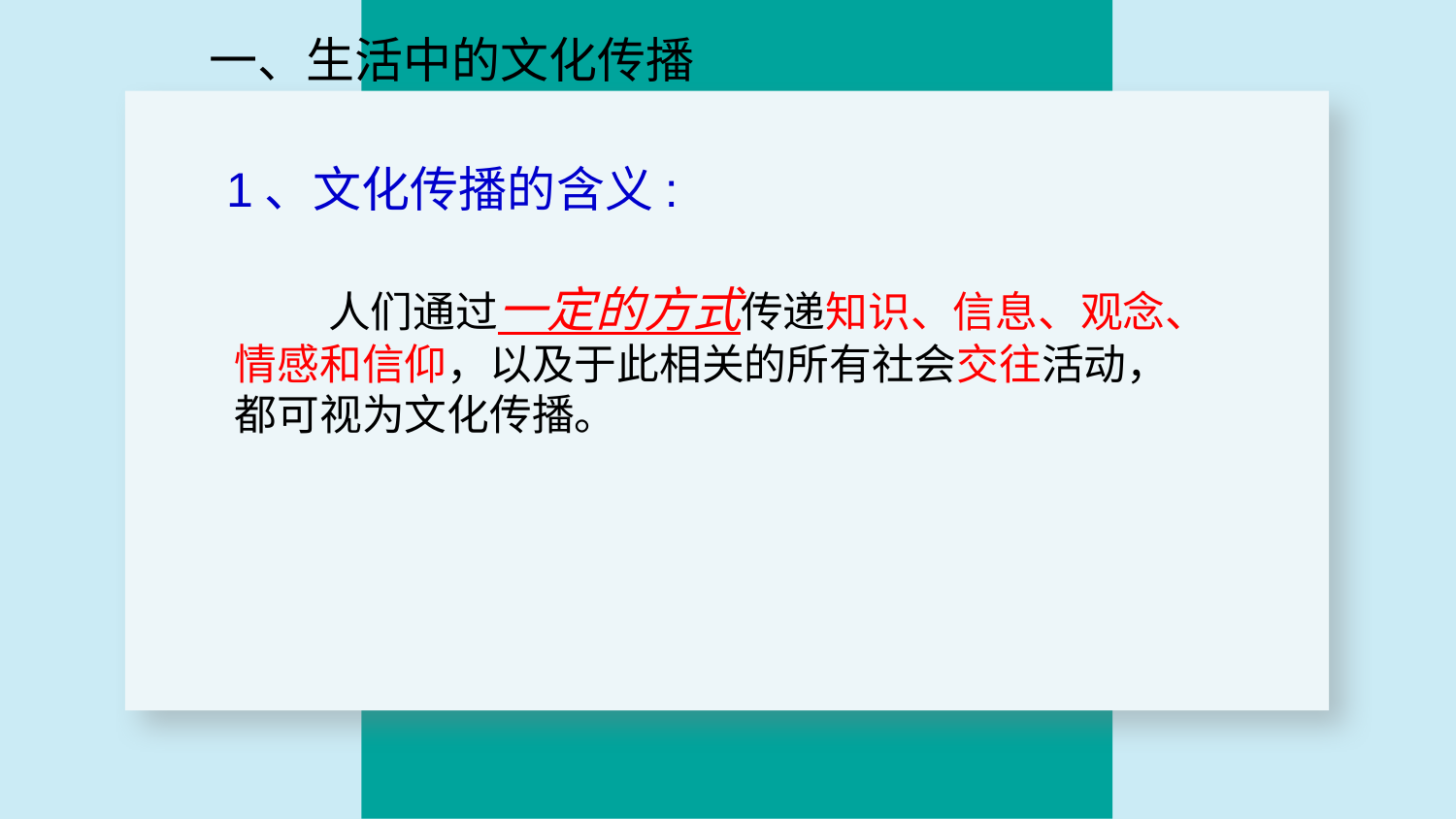

一、生活中的文化传播

1、文化传播的含义:
       人们通过一定的方式传递知识、信息、观念、情感和信仰，以及于此相关的所有社会交往活动，都可视为文化传播。